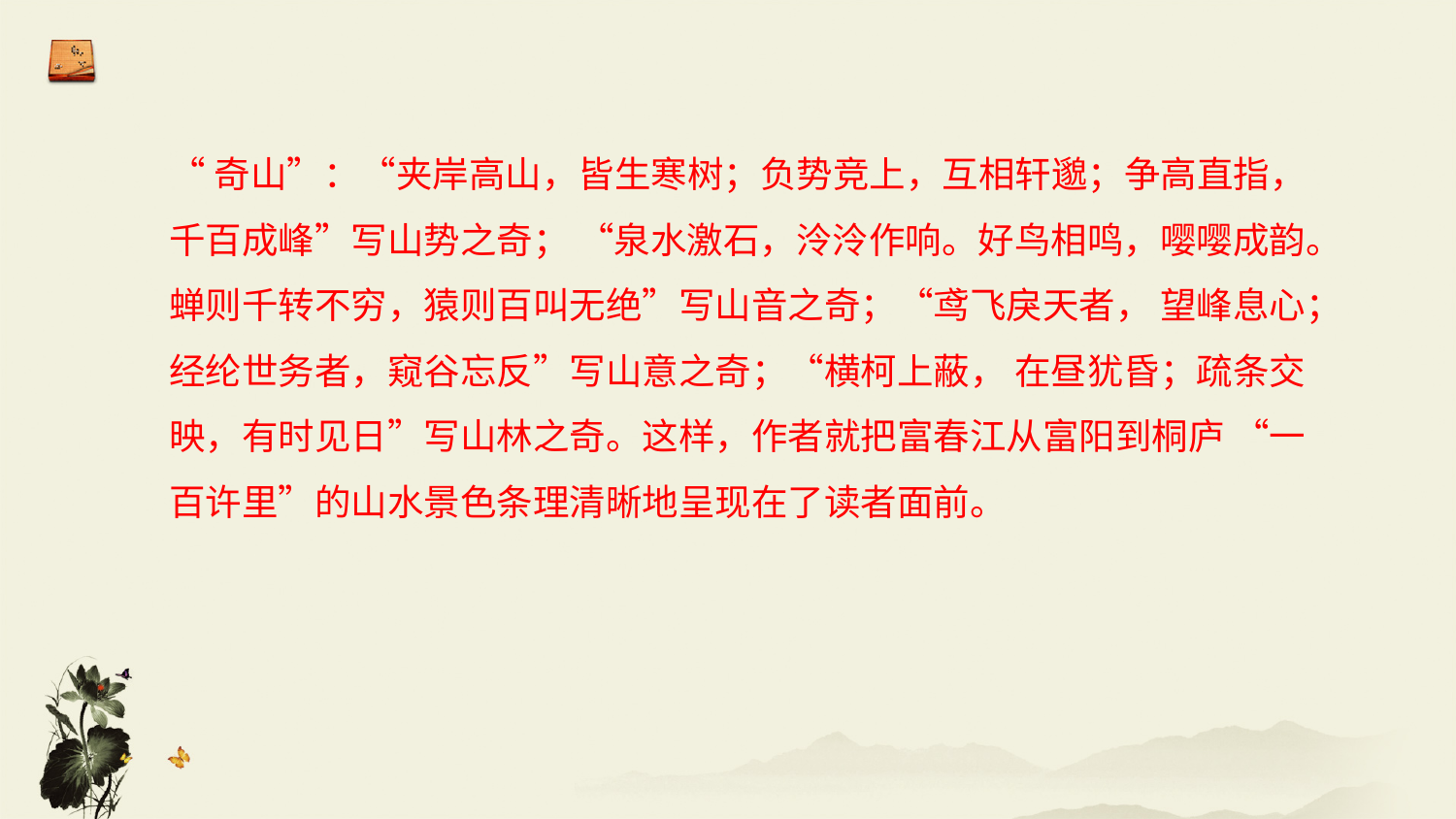

“奇山”：“夹岸高山，皆生寒树；负势竞上，互相轩邈；争高直指，千百成峰”写山势之奇； “泉水激石，泠泠作响。好鸟相鸣，嘤嘤成韵。蝉则千转不穷，猿则百叫无绝”写山音之奇；“鸢飞戾天者， 望峰息心；经纶世务者，窥谷忘反”写山意之奇；“横柯上蔽， 在昼犹昏；疏条交映，有时见日”写山林之奇。这样，作者就把富春江从富阳到桐庐 “一百许里”的山水景色条理清晰地呈现在了读者面前。